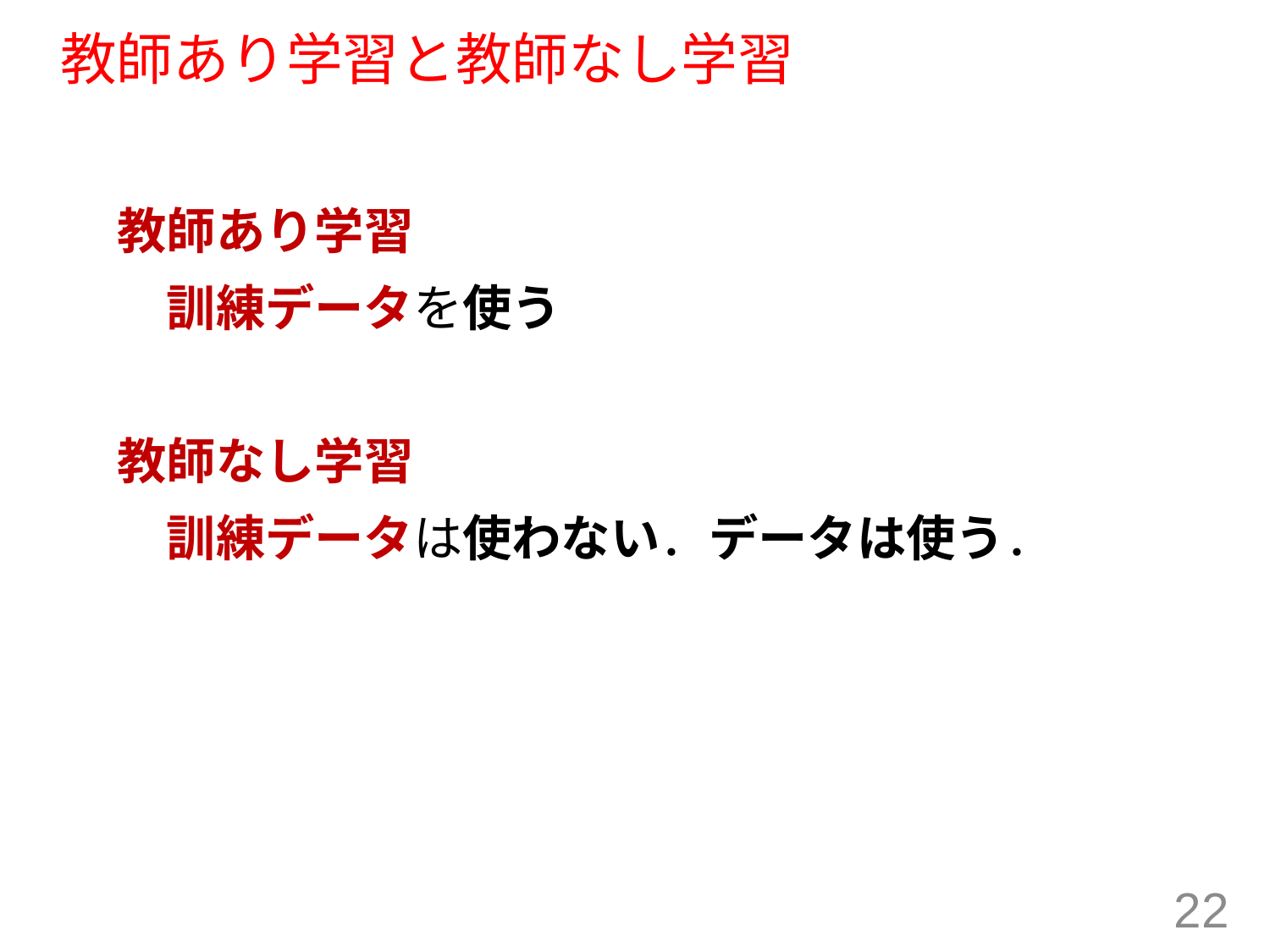

# 教師あり学習と教師なし学習
教師あり学習
　訓練データを使う

教師なし学習
　訓練データは使わない．データは使う．
22